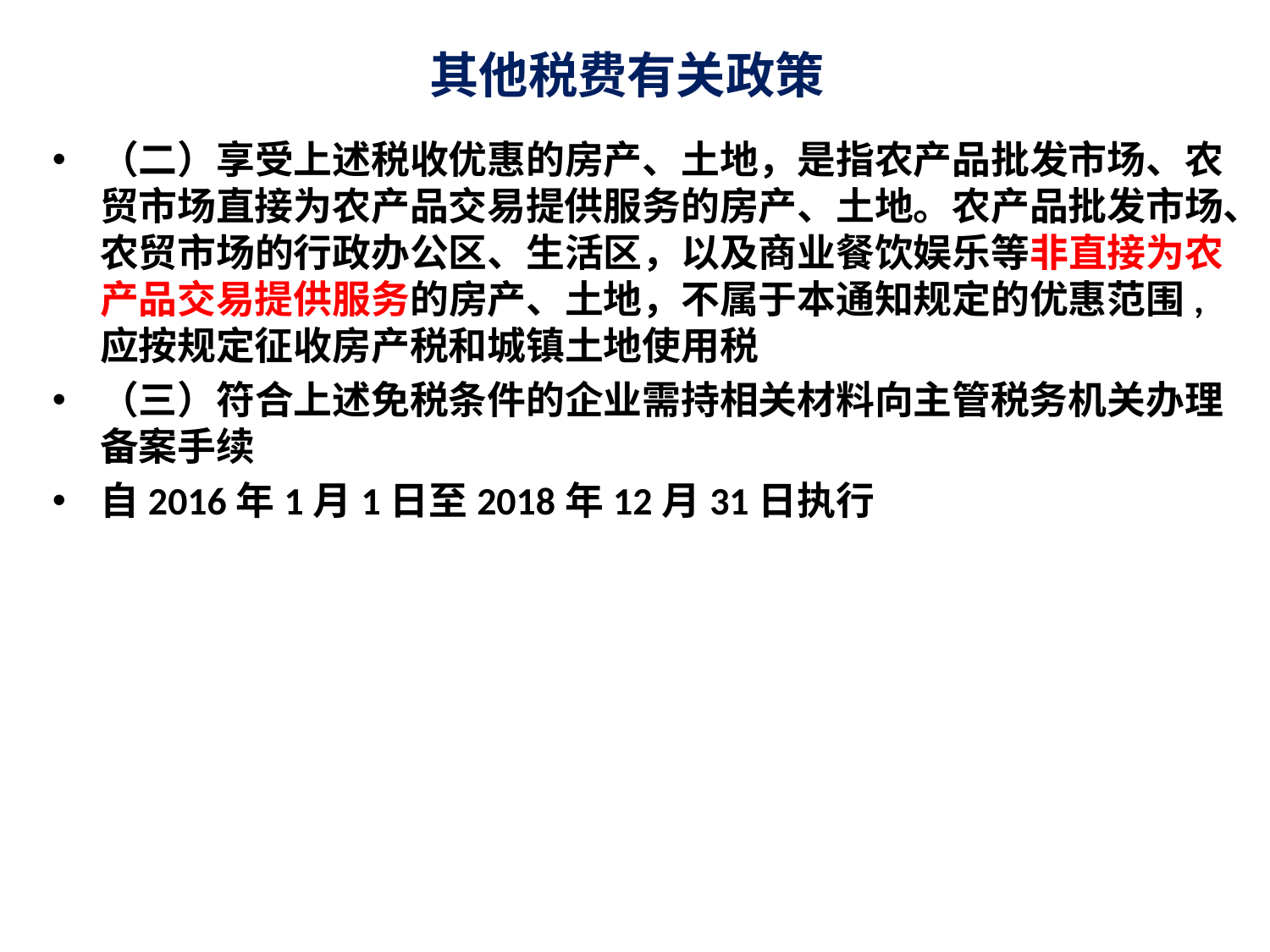

# 其他税费有关政策
（二）享受上述税收优惠的房产、土地，是指农产品批发市场、农贸市场直接为农产品交易提供服务的房产、土地。农产品批发市场、农贸市场的行政办公区、生活区，以及商业餐饮娱乐等非直接为农产品交易提供服务的房产、土地，不属于本通知规定的优惠范围,应按规定征收房产税和城镇土地使用税
（三）符合上述免税条件的企业需持相关材料向主管税务机关办理备案手续
自2016年1月1日至2018年12月31日执行